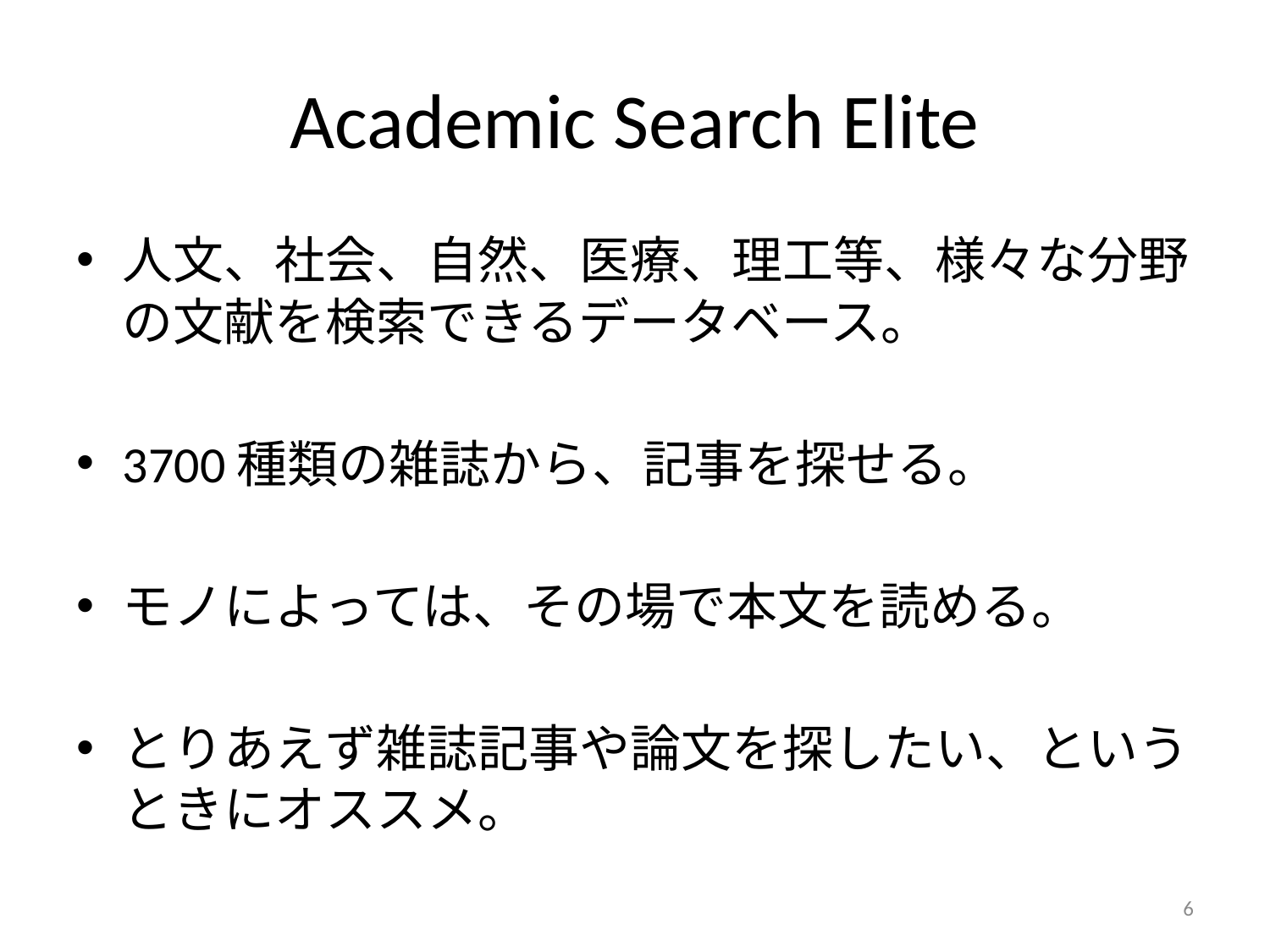

# Academic Search Elite
人文、社会、自然、医療、理工等、様々な分野の文献を検索できるデータベース。

3700種類の雑誌から、記事を探せる。

モノによっては、その場で本文を読める。

とりあえず雑誌記事や論文を探したい、というときにオススメ。
6